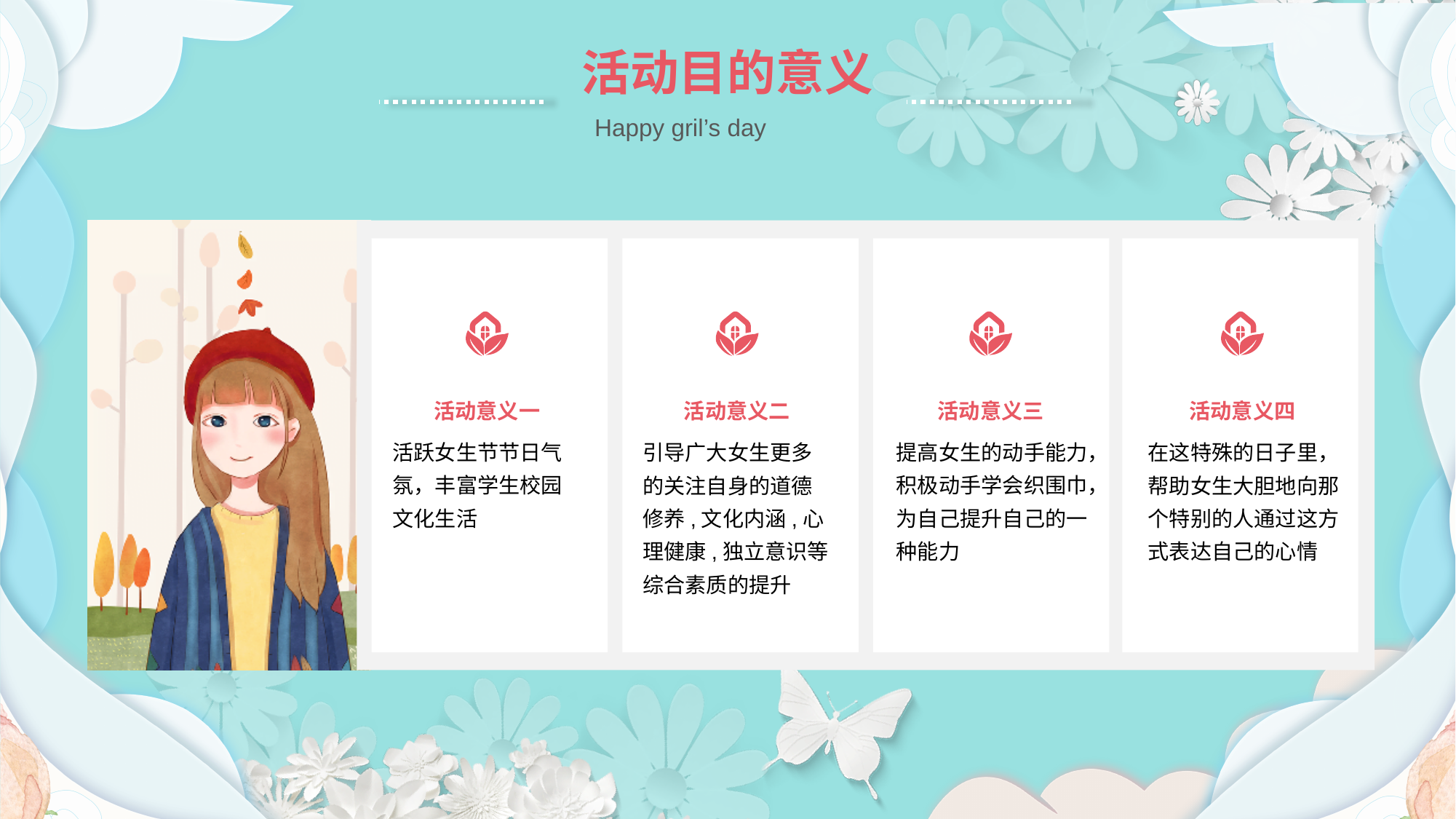

活动目的意义
Happy gril’s day

活动意义一
活动意义二
活动意义三
活动意义四
引导广大女生更多的关注自身的道德修养,文化内涵,心理健康,独立意识等综合素质的提升
提高女生的动手能力，积极动手学会织围巾，为自己提升自己的一种能力
活跃女生节节日气氛，丰富学生校园文化生活
在这特殊的日子里，帮助女生大胆地向那个特别的人通过这方式表达自己的心情